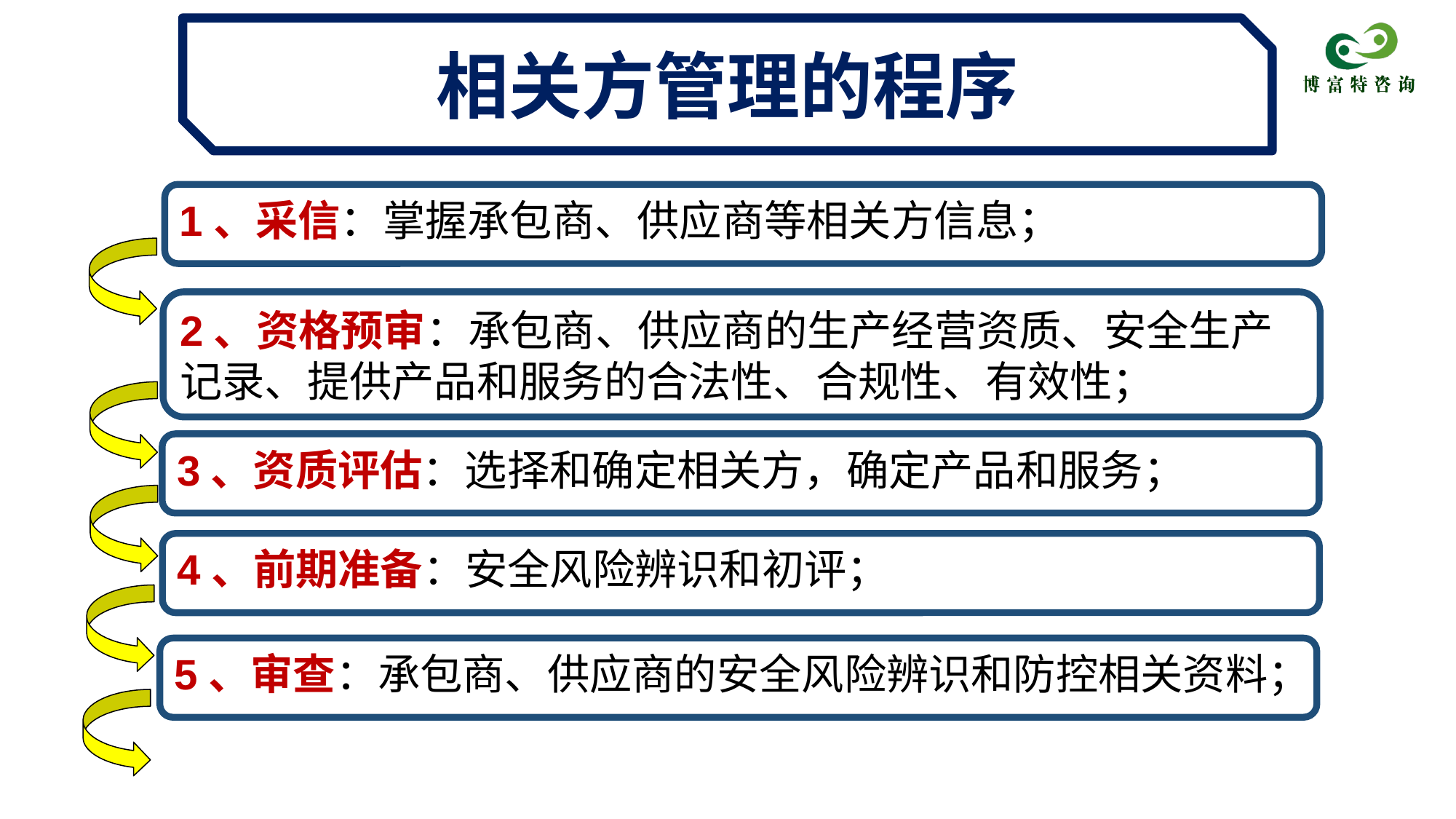

相关方管理的程序
1、采信：掌握承包商、供应商等相关方信息；

2、资格预审：承包商、供应商的生产经营资质、安全生产记录、提供产品和服务的合法性、合规性、有效性；

3、资质评估：选择和确定相关方，确定产品和服务；

4、前期准备：安全风险辨识和初评；

5、审查：承包商、供应商的安全风险辨识和防控相关资料；